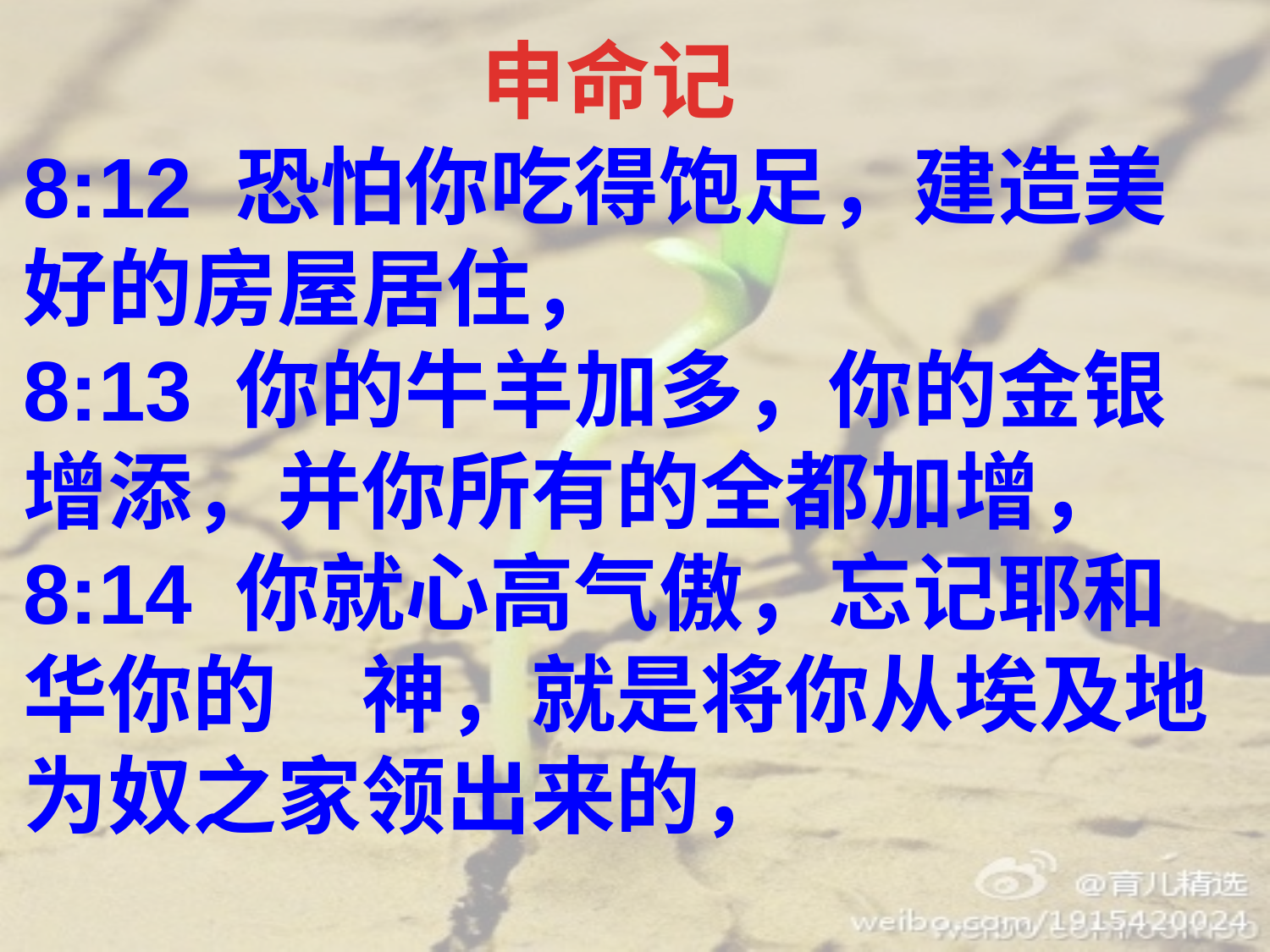

申命记
8:12 恐怕你吃得饱足，建造美好的房屋居住，
8:13 你的牛羊加多，你的金银增添，并你所有的全都加增，
8:14 你就心高气傲，忘记耶和华你的　神，就是将你从埃及地为奴之家领出来的，